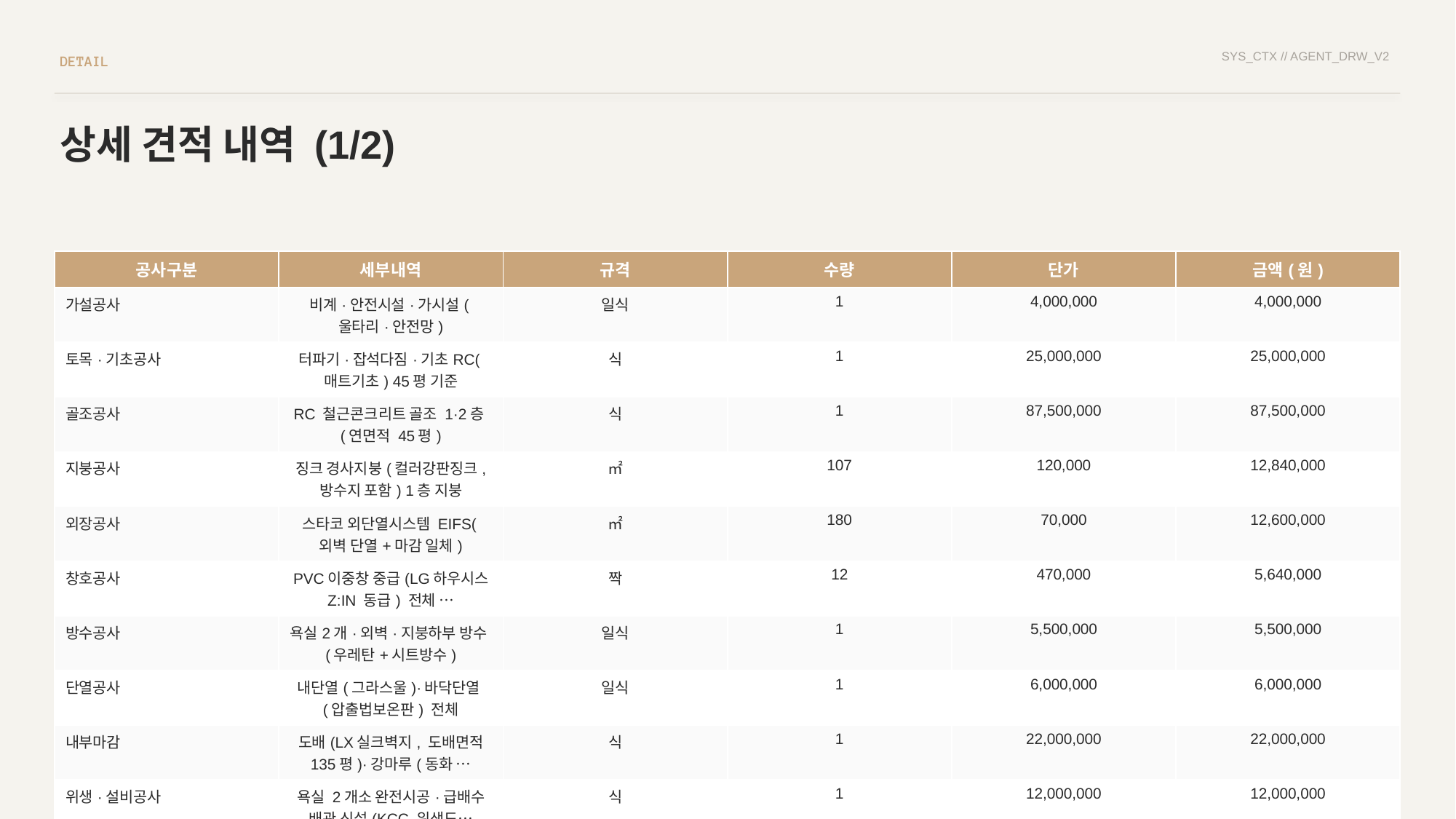

SYS_CTX // AGENT_DRW_V2
DETAIL

상세 견적 내역 (1/2)
| 공사구분 | 세부내역 | 규격 | 수량 | 단가 | 금액(원) |
| --- | --- | --- | --- | --- | --- |
| 가설공사 | 비계·안전시설·가시설(울타리·안전망) | 일식 | 1 | 4,000,000 | 4,000,000 |
| 토목·기초공사 | 터파기·잡석다짐·기초RC(매트기초) 45평 기준 | 식 | 1 | 25,000,000 | 25,000,000 |
| 골조공사 | RC 철근콘크리트 골조 1·2층(연면적 45평) | 식 | 1 | 87,500,000 | 87,500,000 |
| 지붕공사 | 징크 경사지붕(컬러강판징크, 방수지 포함) 1층 지붕 | ㎡ | 107 | 120,000 | 12,840,000 |
| 외장공사 | 스타코 외단열시스템 EIFS(외벽 단열+마감 일체) | ㎡ | 180 | 70,000 | 12,600,000 |
| 창호공사 | PVC이중창 중급(LG하우시스 Z:IN 동급) 전체 … | 짝 | 12 | 470,000 | 5,640,000 |
| 방수공사 | 욕실2개·외벽·지붕하부 방수(우레탄+시트방수) | 일식 | 1 | 5,500,000 | 5,500,000 |
| 단열공사 | 내단열(그라스울)·바닥단열(압출법보온판) 전체 | 일식 | 1 | 6,000,000 | 6,000,000 |
| 내부마감 | 도배(LX실크벽지, 도배면적 135평)·강마루(동화 … | 식 | 1 | 22,000,000 | 22,000,000 |
| 위생·설비공사 | 욕실 2개소 완전시공·급배수 배관 신설(KCC 위생도… | 식 | 1 | 12,000,000 | 12,000,000 |
| 전기공사 | 전기인입·간선·분전반·배선·콘센트·스위치·LED조명 … | 식 | 1 | 12,000,000 | 12,000,000 |
| 기계설비 | 시스템에어컨 중급(삼성 무풍, 실외기 포함) 3대 설치 | 대 | 3 | 3,000,000 | 9,000,000 |
| 인허가·감리 | 건축설계·건축허가·착공신고·공사감리(건축사사무소) | 식 | 1 | 18,000,000 | 18,000,000 |